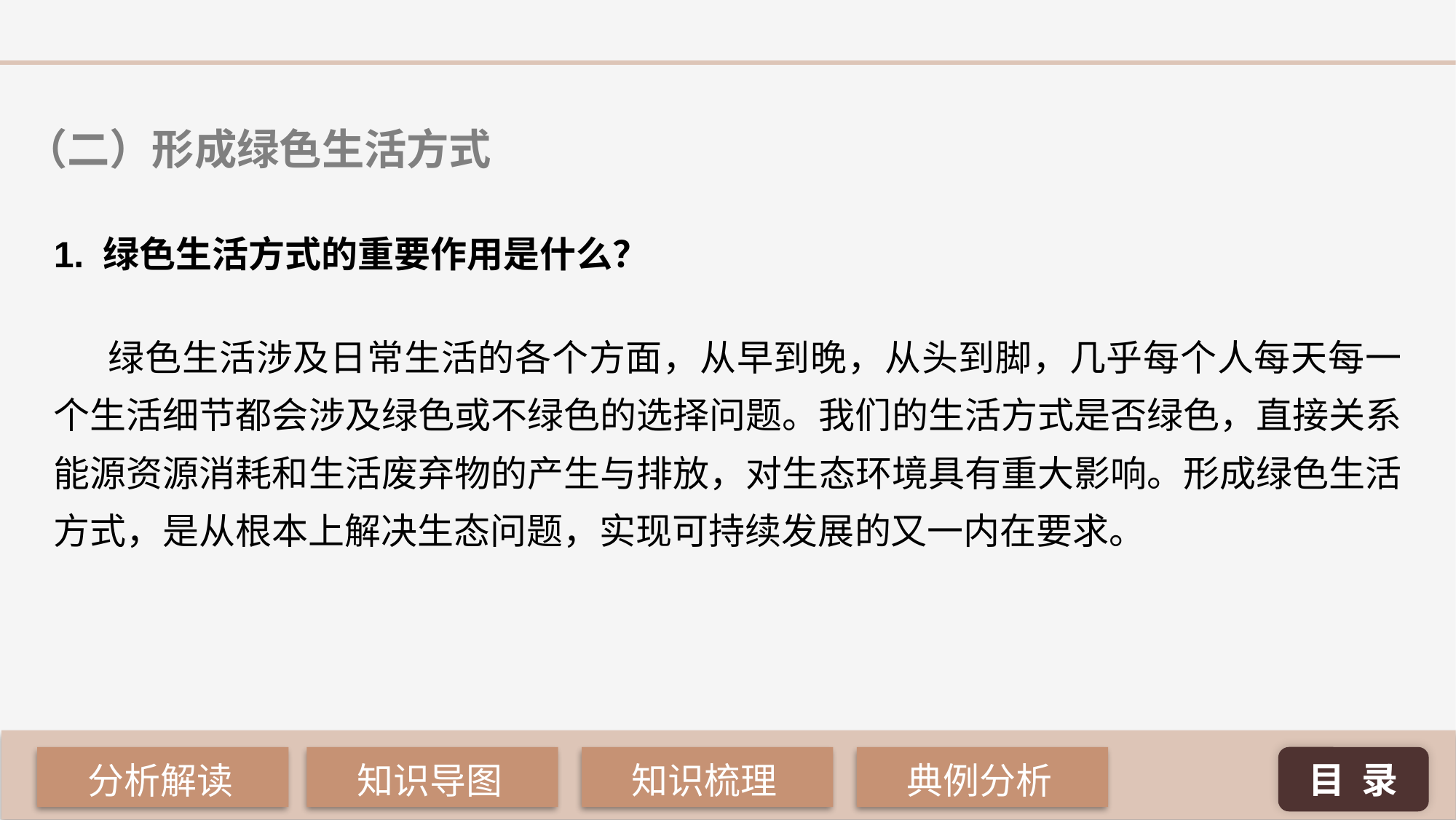

（二）形成绿色生活方式
1. 绿色生活方式的重要作用是什么？
绿色生活涉及日常生活的各个方面，从早到晚，从头到脚，几乎每个人每天每一个生活细节都会涉及绿色或不绿色的选择问题。我们的生活方式是否绿色，直接关系能源资源消耗和生活废弃物的产生与排放，对生态环境具有重大影响。形成绿色生活方式，是从根本上解决生态问题，实现可持续发展的又一内在要求。